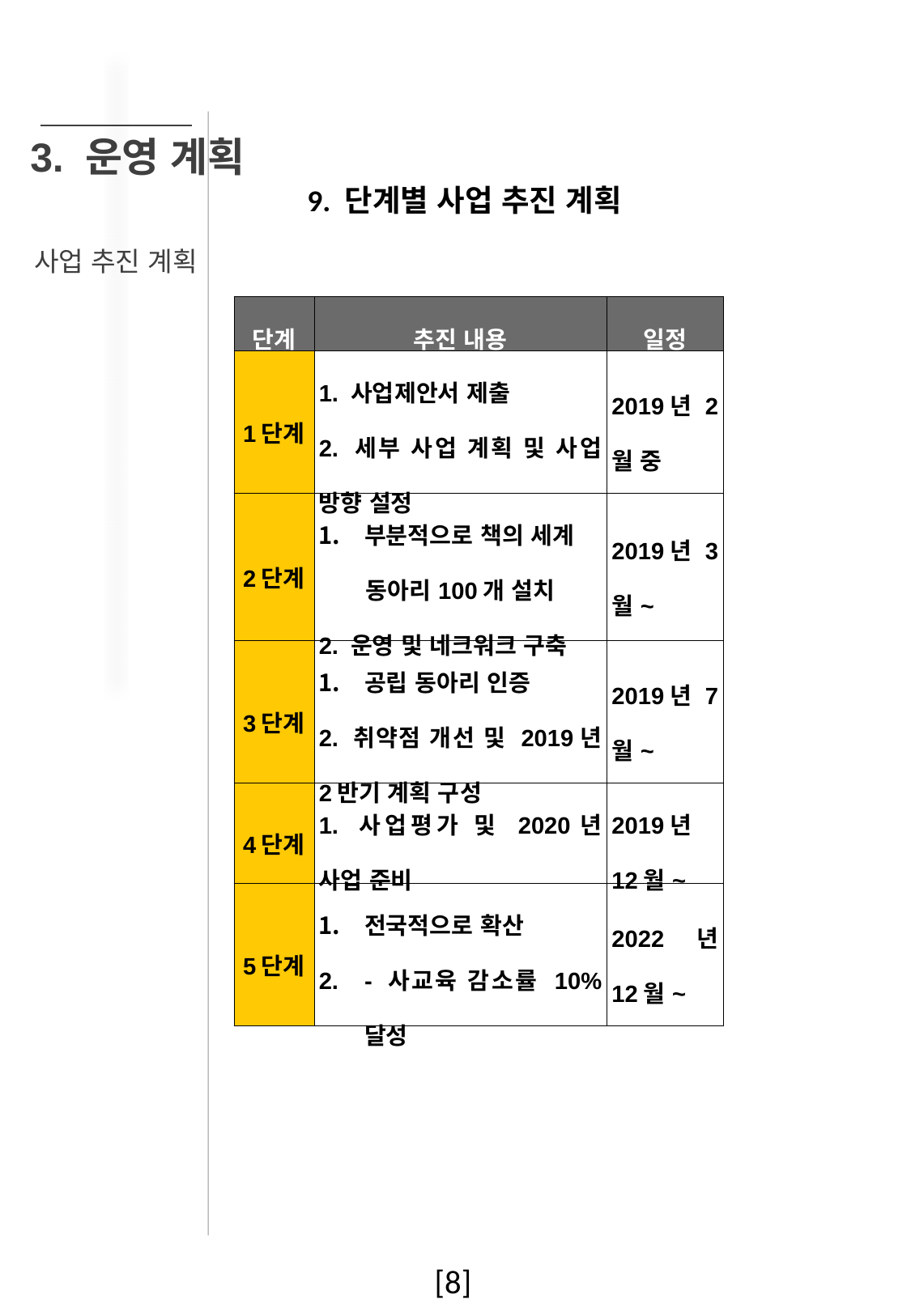

3. 운영 계획
9. 단계별 사업 추진 계획
사업 추진 계획
| 단계 | 추진 내용 | 일정 |
| --- | --- | --- |
| 1단계 | 1. 사업제안서 제출 2. 세부 사업 계획 및 사업 방향 설정 | 2019년 2월 중 |
| 2단계 | 부분적으로 책의 세계 동아리100개 설치 2. 운영 및 네크워크 구축 | 2019년 3월~ |
| 3단계 | 공립 동아리 인증 2. 취약점 개선 및 2019년 2반기 계획 구성 | 2019년 7월~ |
| 4단계 | 1. 사업평가 및 2020년 사업 준비 | 2019년 12월~ |
| 5단계 | 전국적으로 확산 - 사교육 감소률 10% 달성 | 2022년 12월~ |
[8]